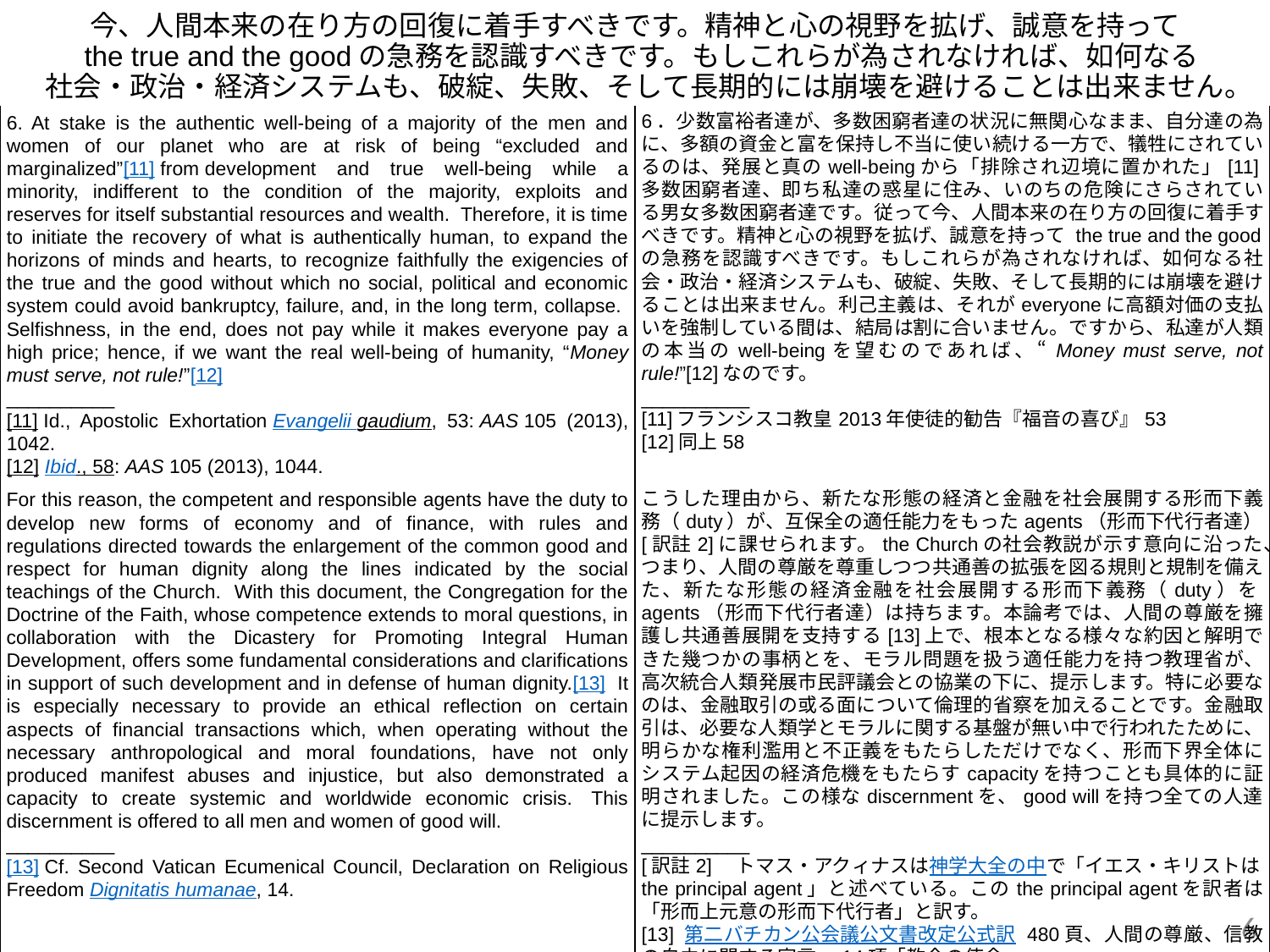

# 今、人間本来の在り方の回復に着手すべきです。精神と心の視野を拡げ、誠意を持って the true and the goodの急務を認識すべきです。もしこれらが為されなければ、如何なる 社会・政治・経済システムも、破綻、失敗、そして長期的には崩壊を避けることは出来ません。
| 6. At stake is the authentic well-being of a majority of the men and women of our planet who are at risk of being “excluded and marginalized”[11] from development and true well-being while a minority, indifferent to the condition of the majority, exploits and reserves for itself substantial resources and wealth. Therefore, it is time to initiate the recovery of what is authentically human, to expand the horizons of minds and hearts, to recognize faithfully the exigencies of the true and the good without which no social, political and economic system could avoid bankruptcy, failure, and, in the long term, collapse. Selfishness, in the end, does not pay while it makes everyone pay a high price; hence, if we want the real well-being of humanity, “Money must serve, not rule!”[12]  \_\_\_\_\_\_\_\_\_\_ [11] Id., Apostolic Exhortation Evangelii gaudium, 53: AAS 105 (2013), 1042. [12] Ibid., 58: AAS 105 (2013), 1044. | 6．少数富裕者達が、多数困窮者達の状況に無関心なまま、自分達の為に、多額の資金と富を保持し不当に使い続ける一方で、犠牲にされているのは、発展と真のwell-beingから「排除され辺境に置かれた」[11]多数困窮者達、即ち私達の惑星に住み、いのちの危険にさらされている男女多数困窮者達です。従って今、人間本来の在り方の回復に着手すべきです。精神と心の視野を拡げ、誠意を持って the true and the goodの急務を認識すべきです。もしこれらが為されなければ、如何なる社会・政治・経済システムも、破綻、失敗、そして長期的には崩壊を避けることは出来ません。利己主義は、それがeveryoneに高額対価の支払いを強制している間は、結局は割に合いません。ですから、私達が人類の本当のwell-beingを望むのであれば、“Money must serve, not rule!”[12]なのです。 \_\_\_\_\_\_\_\_\_\_ [11]フランシスコ教皇2013年使徒的勧告『福音の喜び』53 [12]同上58 |
| --- | --- |
| For this reason, the competent and responsible agents have the duty to develop new forms of economy and of finance, with rules and regulations directed towards the enlargement of the common good and respect for human dignity along the lines indicated by the social teachings of the Church. With this document, the Congregation for the Doctrine of the Faith, whose competence extends to moral questions, in collaboration with the Dicastery for Promoting Integral Human Development, offers some fundamental considerations and clarifications in support of such development and in defense of human dignity.[13]  It is especially necessary to provide an ethical reflection on certain aspects of financial transactions which, when operating without the necessary anthropological and moral foundations, have not only produced manifest abuses and injustice, but also demonstrated a capacity to create systemic and worldwide economic crisis.  This discernment is offered to all men and women of good will. \_\_\_\_\_\_\_\_\_\_ [13] Cf. Second Vatican Ecumenical Council, Declaration on Religious Freedom Dignitatis humanae, 14. | こうした理由から、新たな形態の経済と金融を社会展開する形而下義務（duty）が、互保全の適任能力をもったagents（形而下代行者達）[訳註2]に課せられます。the Churchの社会教説が示す意向に沿った、つまり、人間の尊厳を尊重しつつ共通善の拡張を図る規則と規制を備えた、新たな形態の経済金融を社会展開する形而下義務（duty）をagents（形而下代行者達）は持ちます。本論考では、人間の尊厳を擁護し共通善展開を支持する[13]上で、根本となる様々な約因と解明できた幾つかの事柄とを、モラル問題を扱う適任能力を持つ教理省が、高次統合人類発展市民評議会との協業の下に、提示します。特に必要なのは、金融取引の或る面について倫理的省察を加えることです。金融取引は、必要な人類学とモラルに関する基盤が無い中で行われたために、明らかな権利濫用と不正義をもたらしただけでなく、形而下界全体にシステム起因の経済危機をもたらすcapacityを持つことも具体的に証明されました。この様なdiscernmentを、good willを持つ全ての人達に提示します。 \_\_\_\_\_\_\_\_\_\_ [訳註2]　トマス・アクィナスは神学大全の中で「イエス・キリストはthe principal agent」と述べている。このthe principal agentを訳者は「形而上元意の形而下代行者」と訳す。 [13] 第二バチカン公会議公文書改定公式訳 480頁、人間の尊厳、信教の自由に関する宣言、14項「教会の使命」 |
6